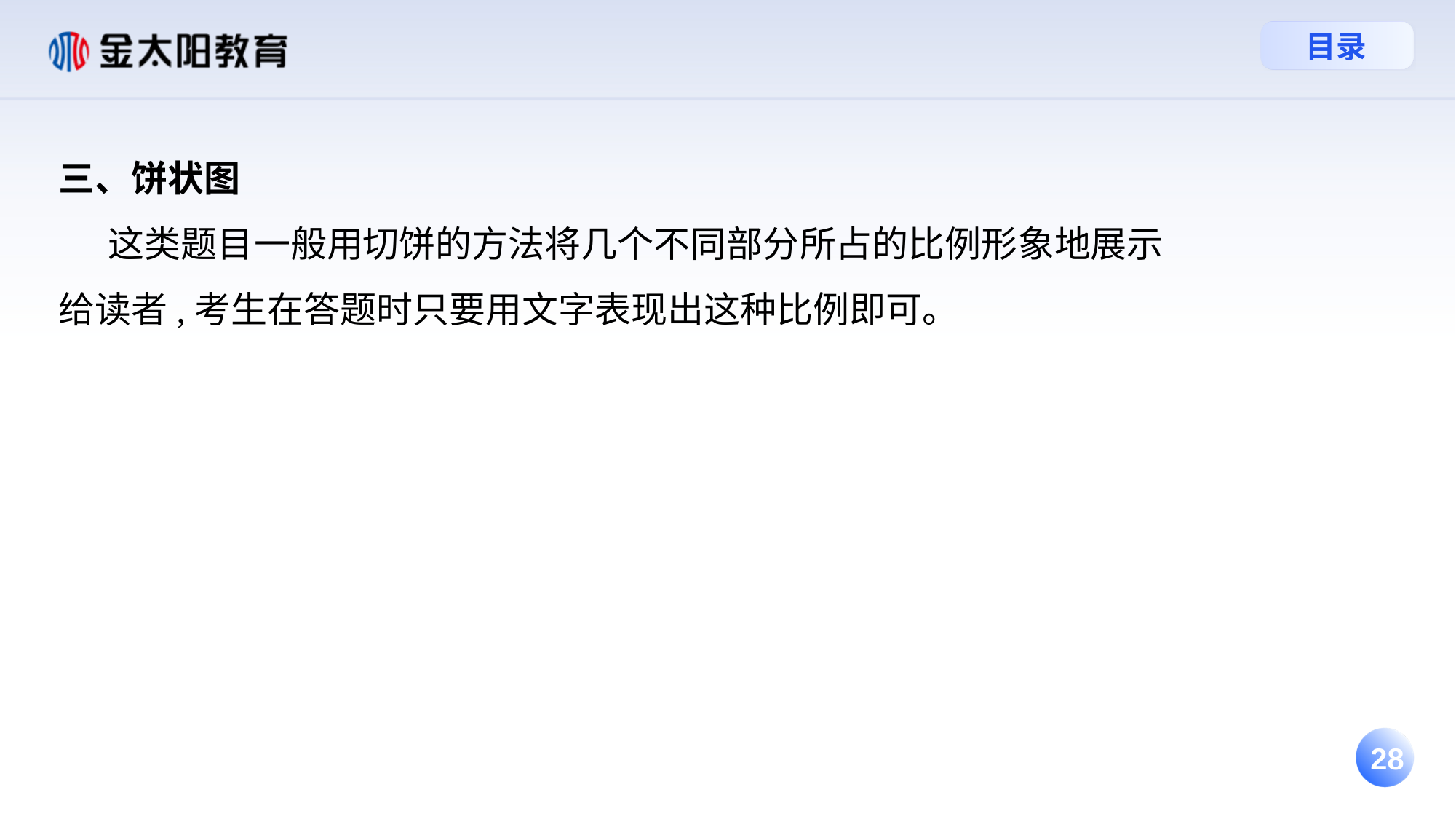

三、饼状图
     这类题目一般用切饼的方法将几个不同部分所占的比例形象地展示给读者,考生在答题时只要用文字表现出这种比例即可。